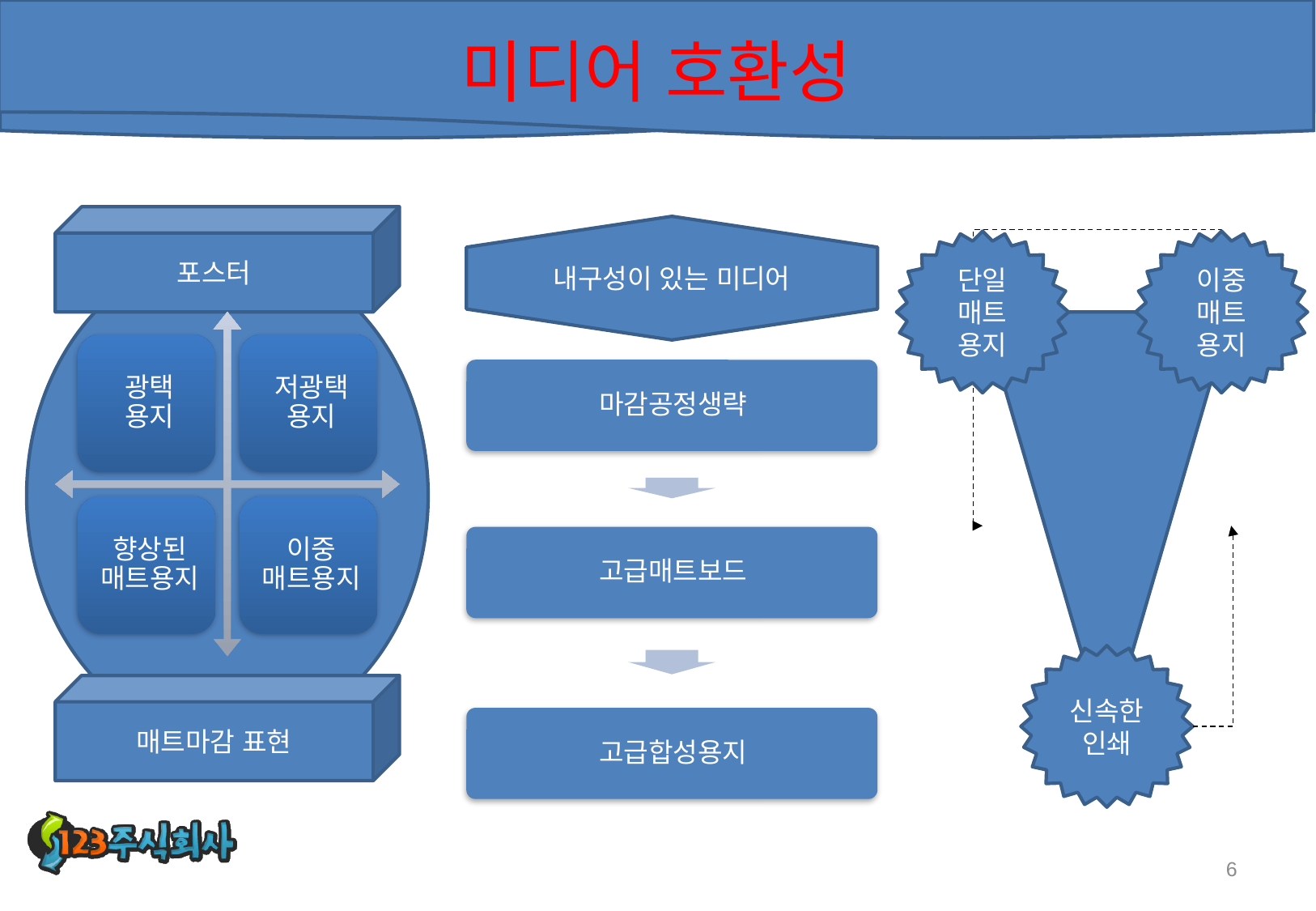

# 미디어 호환성
포스터

광택
용지
저광택
용지
향상된
매트용지
이중
매트용지
매트마감 표현
내구성이 있는 미디어
마감공정생략

고급매트보드

고급합성용지
이중
매트
용지
단일
매트
용지

신속한
인쇄
6